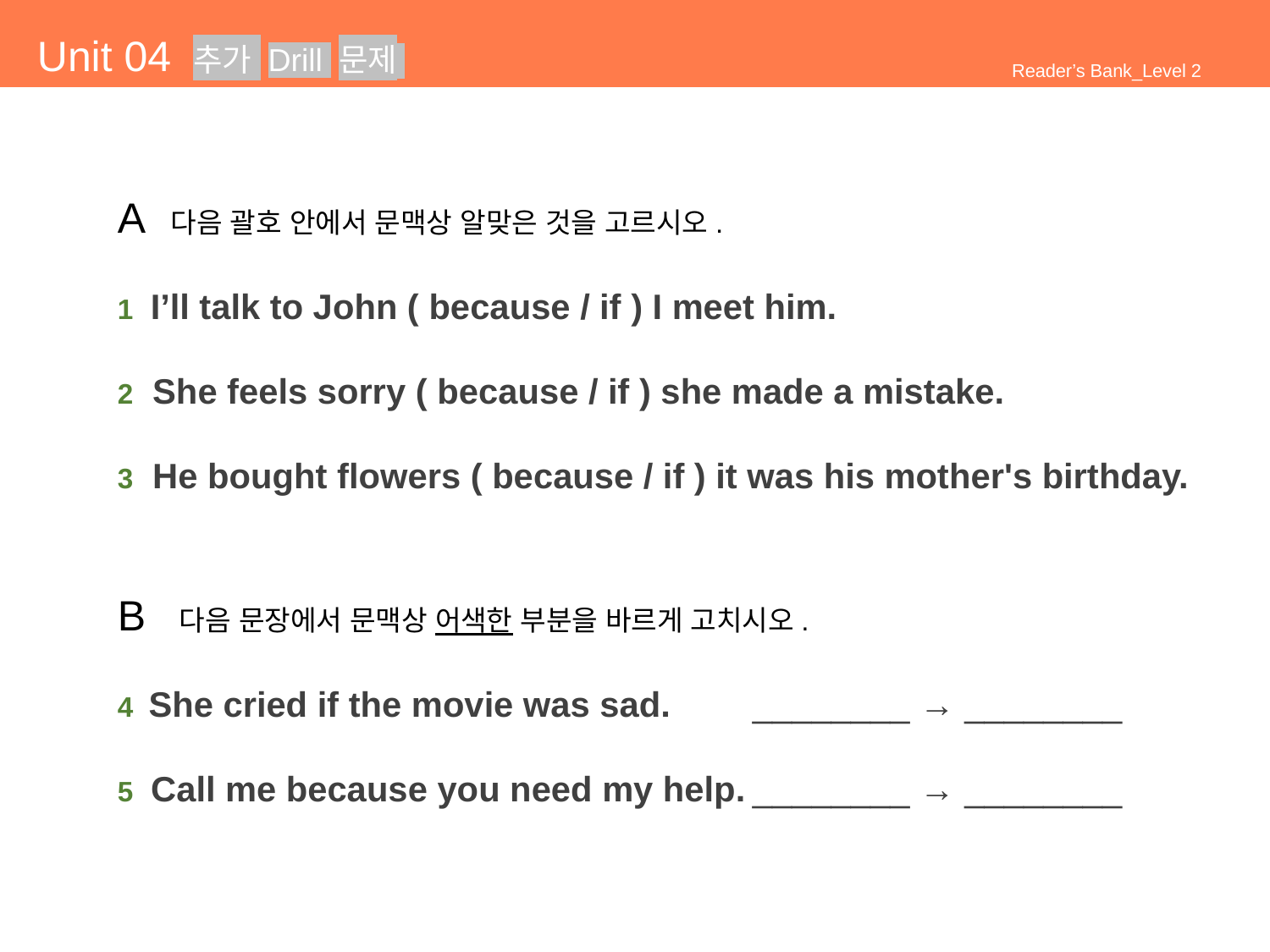

# Unit 04 추가 Drill 문제
Reader’s Bank_Level 2

A  다음 괄호 안에서 문맥상 알맞은 것을 고르시오.
1  I’ll talk to John ( because / if ) I meet him.
2  She feels sorry ( because / if ) she made a mistake.
3  He bought flowers ( because / if ) it was his mother's birthday.

B  다음 문장에서 문맥상 어색한 부분을 바르게 고치시오.
4  She cried if the movie was sad.	________ → ________
5  Call me because you need my help.	________ → ________